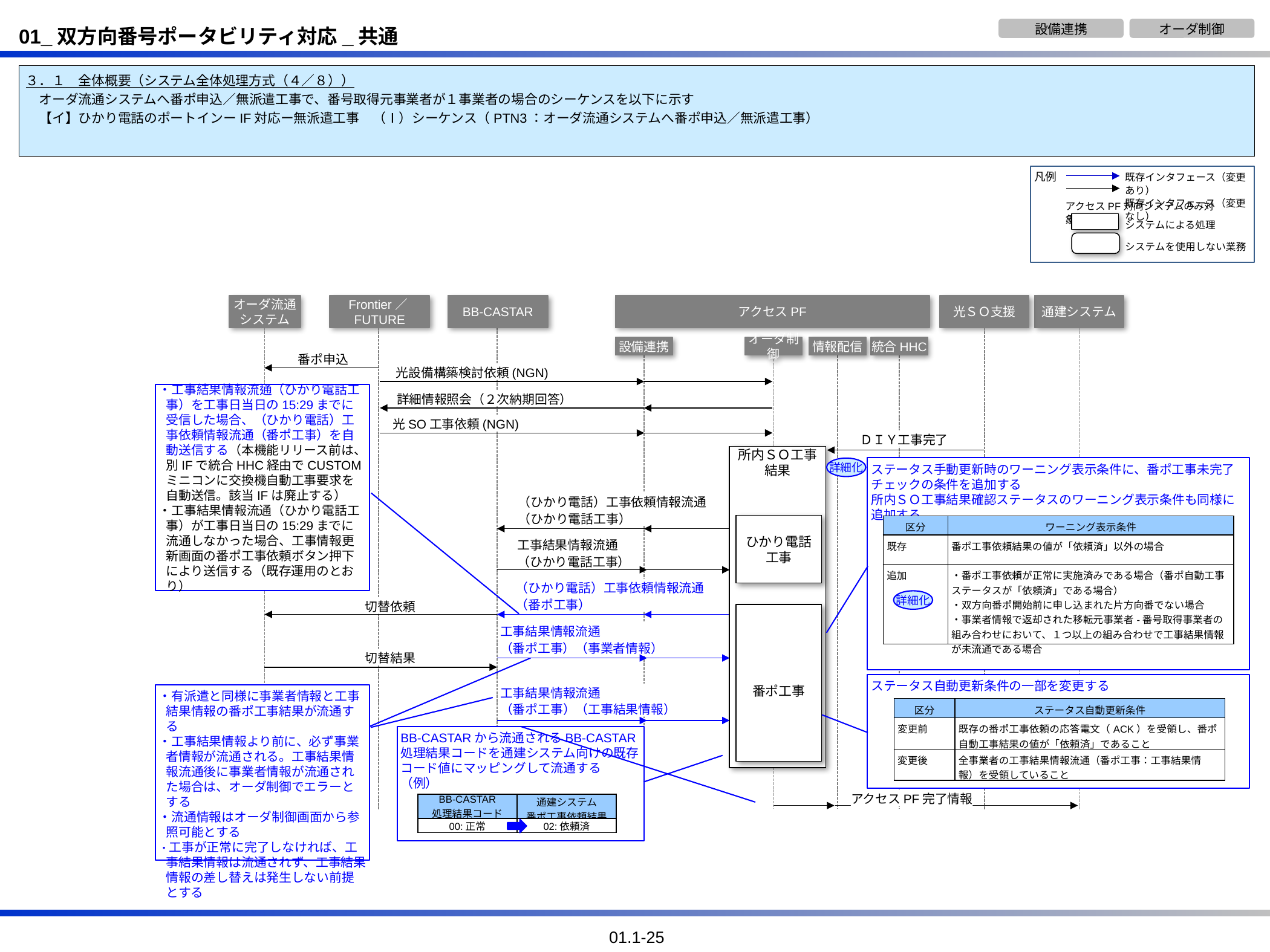

設備連携
オーダ制御
３．１　全体概要（システム全体処理方式（４／８））
　オーダ流通システムへ番ポ申込／無派遣工事で、番号取得元事業者が１事業者の場合のシーケンスを以下に示す
　【イ】ひかり電話のポートインーIF対応ー無派遣工事　（Ⅰ）シーケンス（PTN3：オーダ流通システムへ番ポ申込／無派遣工事）

凡例
既存インタフェース（変更あり）
既存インタフェース（変更なし）
アクセスPF対向システムのみ対象とする
システムによる処理

システムを使用しない業務
オーダ流通
システム
Frontier／FUTURE
BB-CASTAR
アクセスPF
光ＳＯ支援
通建システム
設備連携
オーダ制御
情報配信
統合HHC
番ポ申込
光設備構築検討依頼(NGN)
・工事結果情報流通（ひかり電話工事）を工事日当日の15:29までに受信した場合、（ひかり電話）工事依頼情報流通（番ポ工事）を自動送信する（本機能リリース前は、別IFで統合HHC経由でCUSTOMミニコンに交換機自動工事要求を自動送信。該当IFは廃止する）
・工事結果情報流通（ひかり電話工事）が工事日当日の15:29までに流通しなかった場合、工事情報更新画面の番ポ工事依頼ボタン押下により送信する（既存運用のとおり）
詳細情報照会（２次納期回答）
光SO工事依頼(NGN)
ＤＩＹ工事完了
所内ＳＯ工事
結果
ステータス手動更新時のワーニング表示条件に、番ポ工事未完了チェックの条件を追加する
所内ＳＯ工事結果確認ステータスのワーニング表示条件も同様に追加する

詳細化
（ひかり電話）工事依頼情報流通
（ひかり電話工事）
ひかり電話
工事
| 区分 | ワーニング表示条件 |
| --- | --- |
| 既存 | 番ポ工事依頼結果の値が「依頼済」以外の場合 |
| 追加 | ・番ポ工事依頼が正常に実施済みである場合（番ポ自動工事ステータスが「依頼済」である場合） ・双方向番ポ開始前に申し込まれた片方向番でない場合 ・事業者情報で返却された移転元事業者-番号取得事業者の組み合わせにおいて、１つ以上の組み合わせで工事結果情報が未流通である場合 |
工事結果情報流通
（ひかり電話工事）
（ひかり電話）工事依頼情報流通
（番ポ工事）
詳細化
切替依頼

番ポ工事
工事結果情報流通
（番ポ工事）（事業者情報）
切替結果
ステータス自動更新条件の一部を変更する
工事結果情報流通
（番ポ工事）（工事結果情報）
・有派遣と同様に事業者情報と工事結果情報の番ポ工事結果が流通する
・工事結果情報より前に、必ず事業者情報が流通される。工事結果情報流通後に事業者情報が流通された場合は、オーダ制御でエラーとする
・流通情報はオーダ制御画面から参照可能とする
・工事が正常に完了しなければ、工事結果情報は流通されず、工事結果情報の差し替えは発生しない前提とする

| 区分 | ステータス自動更新条件 |
| --- | --- |
| 変更前 | 既存の番ポ工事依頼の応答電文（ACK）を受領し、番ポ自動工事結果の値が「依頼済」であること |
| 変更後 | 全事業者の工事結果情報流通（番ポ工事：工事結果情報）を受領していること |
BB-CASTARから流通されるBB-CASTAR処理結果コードを通建システム向けの既存コード値にマッピングして流通する
（例）
アクセスPF完了情報
| BB-CASTAR 処理結果コード | 通建システム 番ポ工事依頼結果 |
| --- | --- |
| 00:正常 | 02:依頼済 |

01.1-25